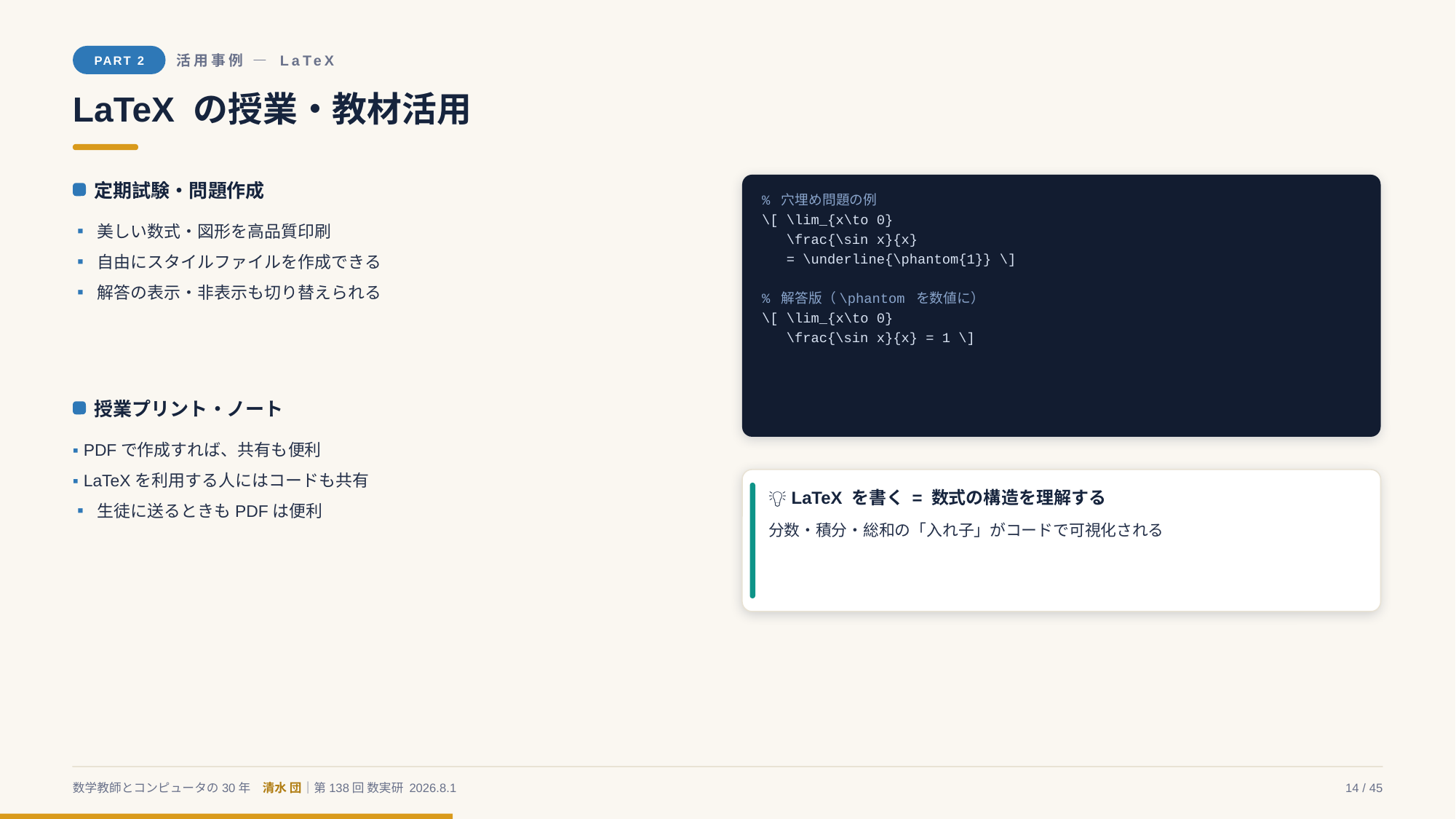

PART 2
活用事例 ― LaTeX
LaTeX の授業・教材活用

定期試験・問題作成

% 穴埋め問題の例
\[ \lim_{x\to 0}
   \frac{\sin x}{x}
   = \underline{\phantom{1}} \]

% 解答版（\phantom を数値に）
\[ \lim_{x\to 0}
   \frac{\sin x}{x} = 1 \]
▪ 美しい数式・図形を高品質印刷
▪ 自由にスタイルファイルを作成できる
▪ 解答の表示・非表示も切り替えられる
授業プリント・ノート

▪ PDFで作成すれば、共有も便利
▪ LaTeXを利用する人にはコードも共有
▪ 生徒に送るときもPDFは便利

💡 LaTeX を書く = 数式の構造を理解する

分数・積分・総和の「入れ子」がコードで可視化される

数学教師とコンピュータの30年　清水 団｜第138回 数実研 2026.8.1
14 / 45